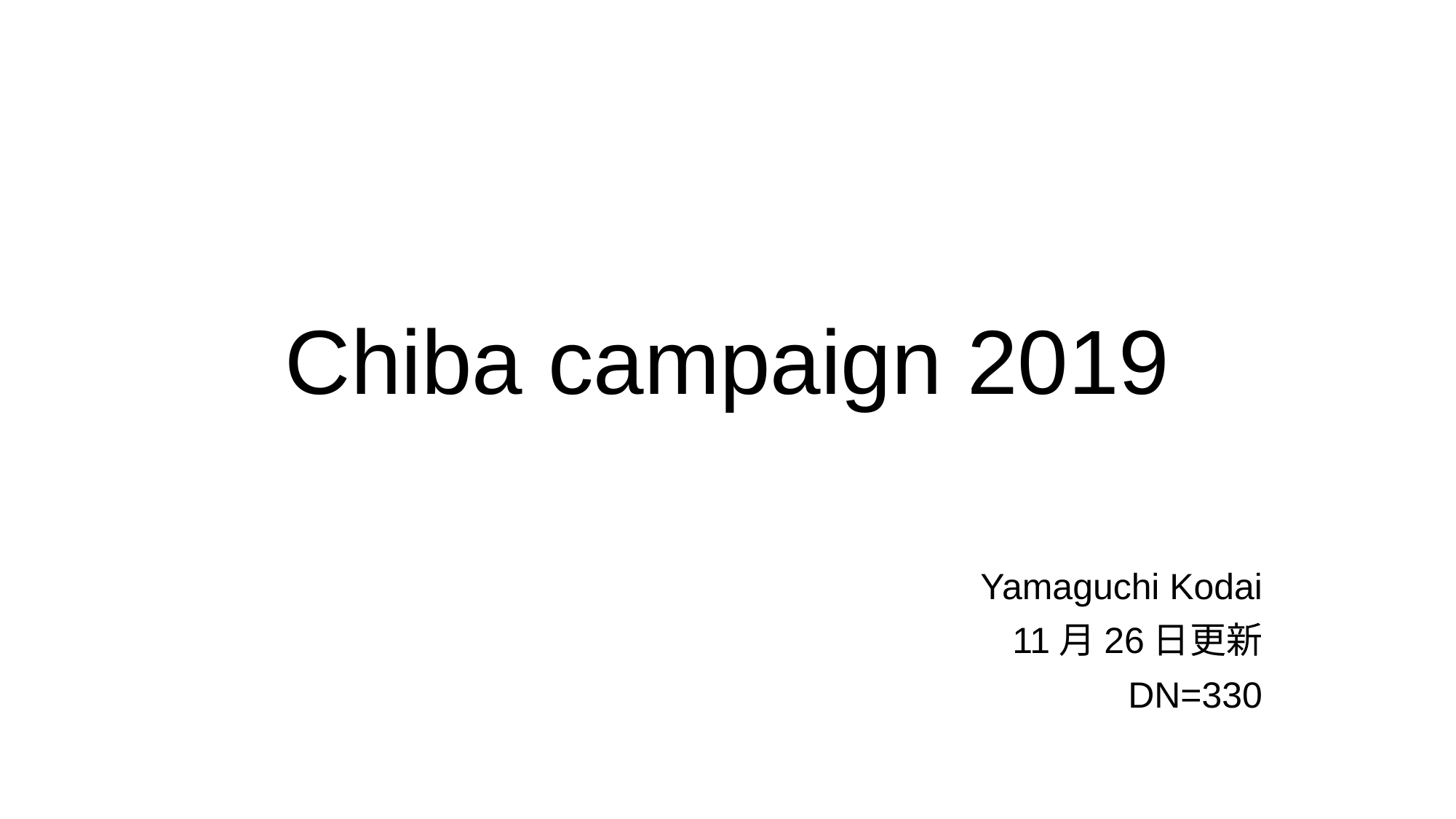

# Chiba campaign 2019
Yamaguchi Kodai
11月26日更新
DN=330